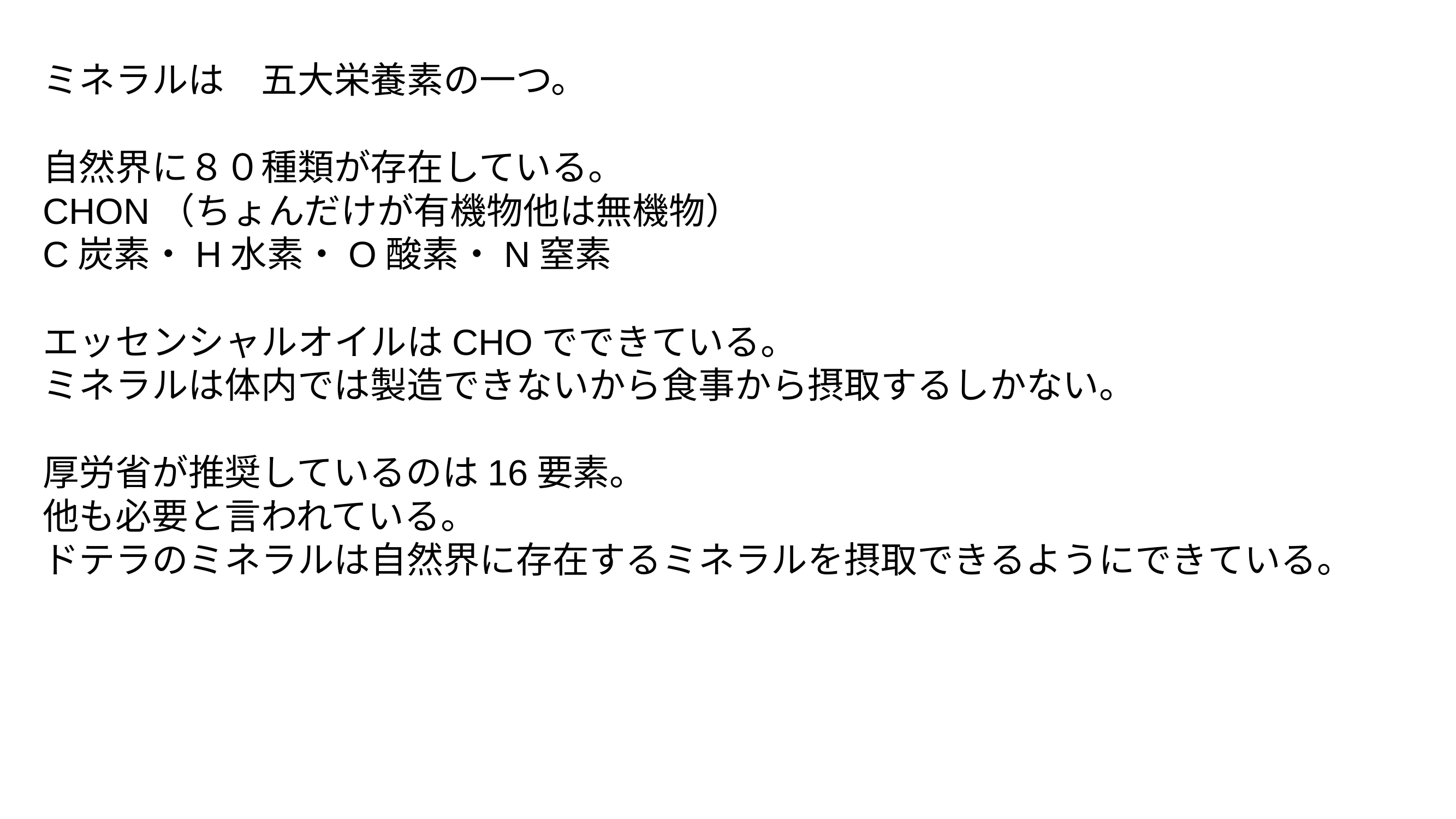

ミネラルは　五大栄養素の一つ。

自然界に８０種類が存在している。
CHON（ちょんだけが有機物他は無機物）
C炭素・H水素・O酸素・N窒素

エッセンシャルオイルはCHOでできている。
ミネラルは体内では製造できないから食事から摂取するしかない。

厚労省が推奨しているのは16要素。
他も必要と言われている。
ドテラのミネラルは自然界に存在するミネラルを摂取できるようにできている。